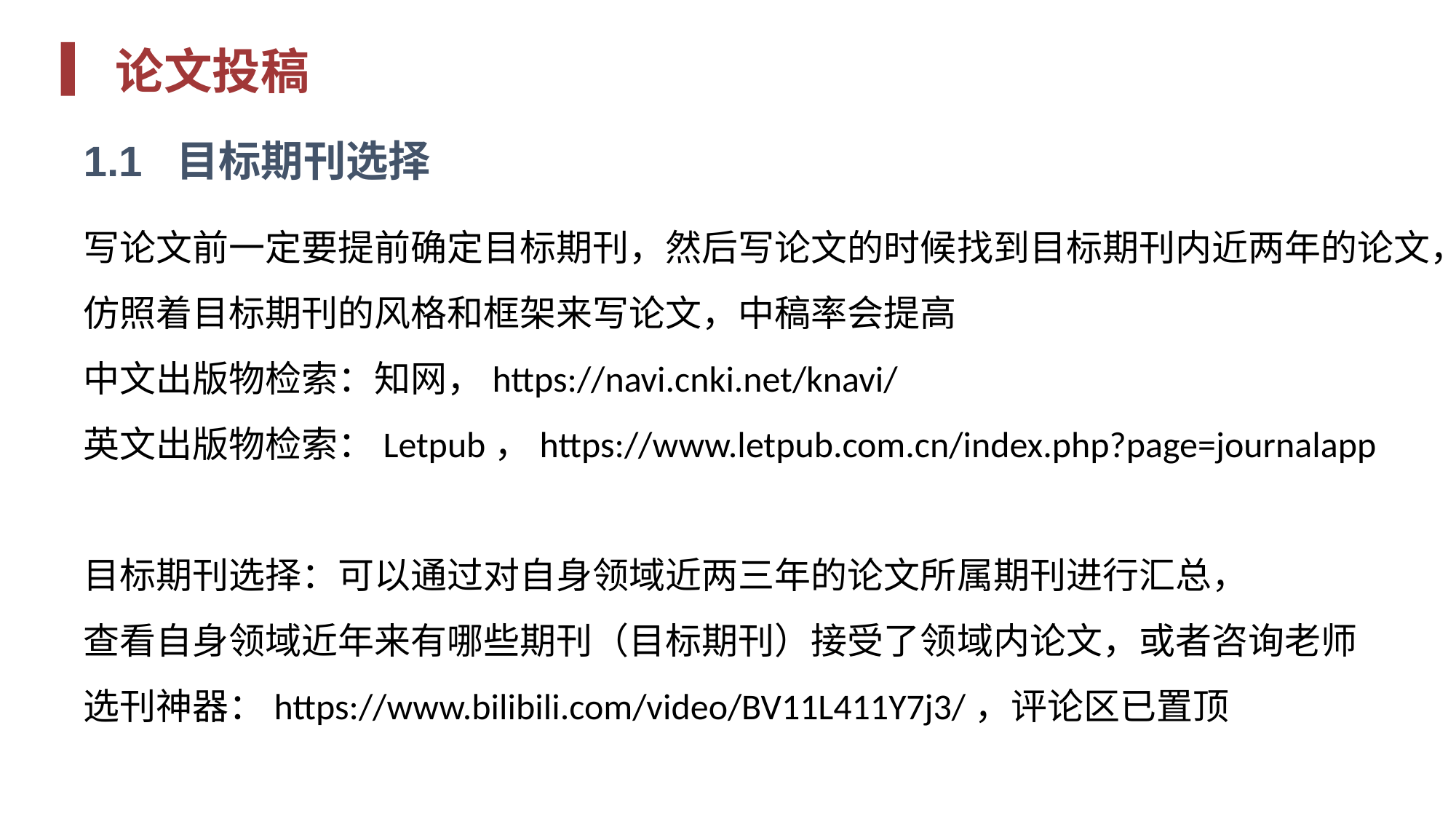

论文投稿
1.1  目标期刊选择
写论文前一定要提前确定目标期刊，然后写论文的时候找到目标期刊内近两年的论文，仿照着目标期刊的风格和框架来写论文，中稿率会提高
中文出版物检索：知网，https://navi.cnki.net/knavi/
英文出版物检索：Letpub，https://www.letpub.com.cn/index.php?page=journalapp

目标期刊选择：可以通过对自身领域近两三年的论文所属期刊进行汇总，
查看自身领域近年来有哪些期刊（目标期刊）接受了领域内论文，或者咨询老师
选刊神器：https://www.bilibili.com/video/BV11L411Y7j3/，评论区已置顶